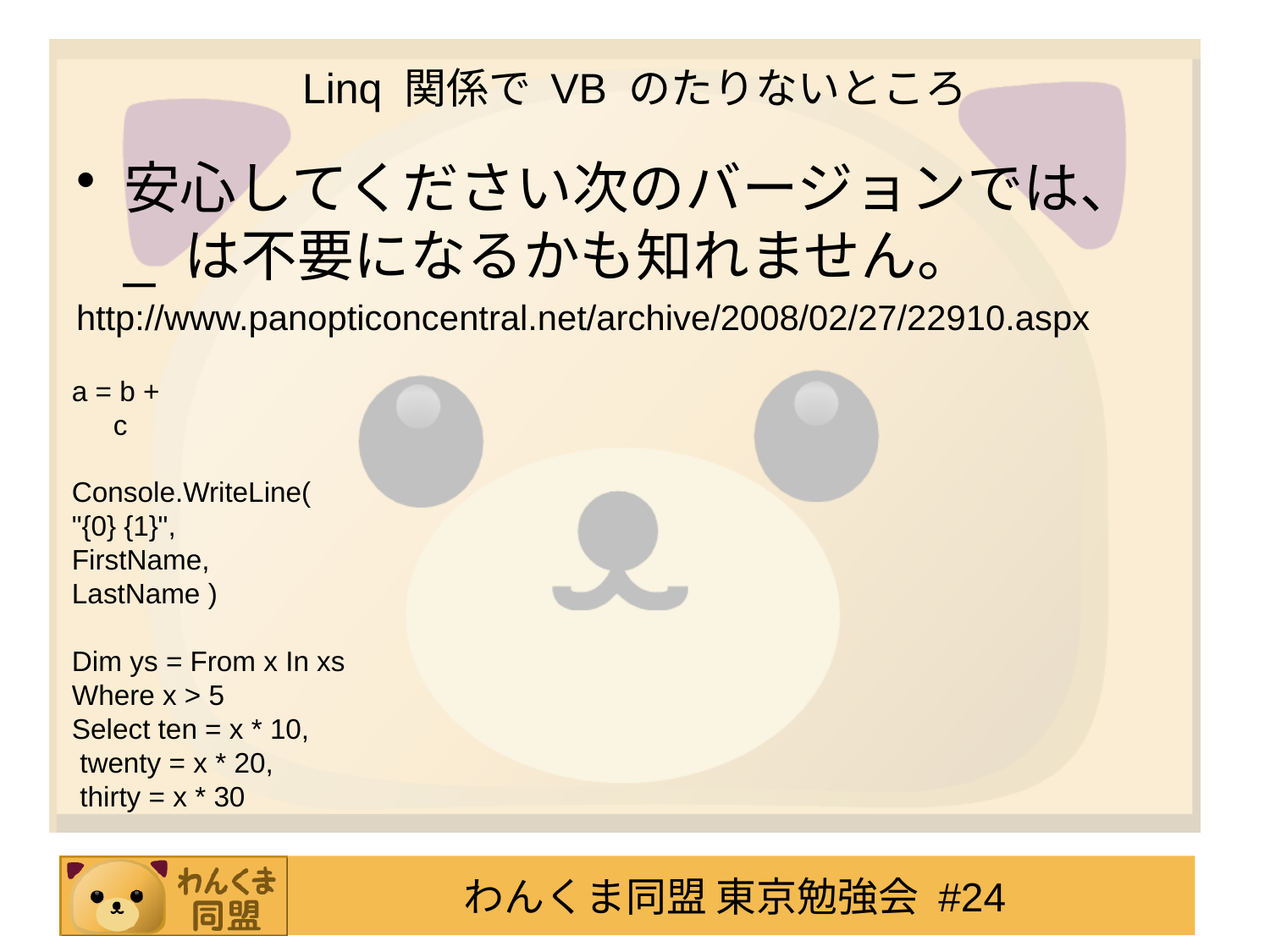

# Linq 関係で VB のたりないところ
安心してください次のバージョンでは、 _ は不要になるかも知れません。
http://www.panopticoncentral.net/archive/2008/02/27/22910.aspx

a = b +
　 c

Console.WriteLine(
"{0} {1}",
FirstName,
LastName )

Dim ys = From x In xs
Where x > 5
Select ten = x * 10,
 twenty = x * 20,
 thirty = x * 30